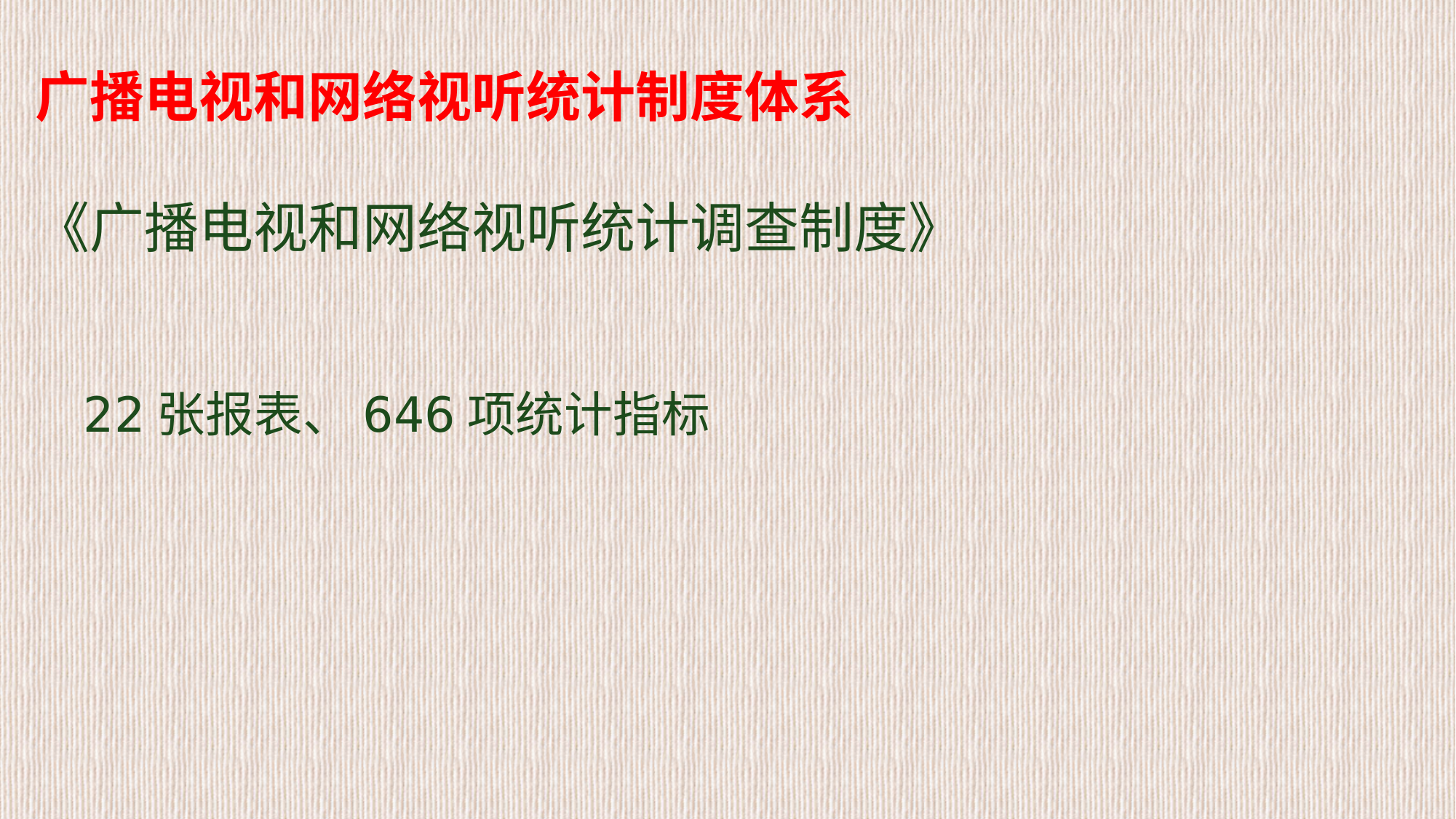

# 广播电视和网络视听统计制度体系 《广播电视和网络视听统计调查制度》
22张报表、646项统计指标